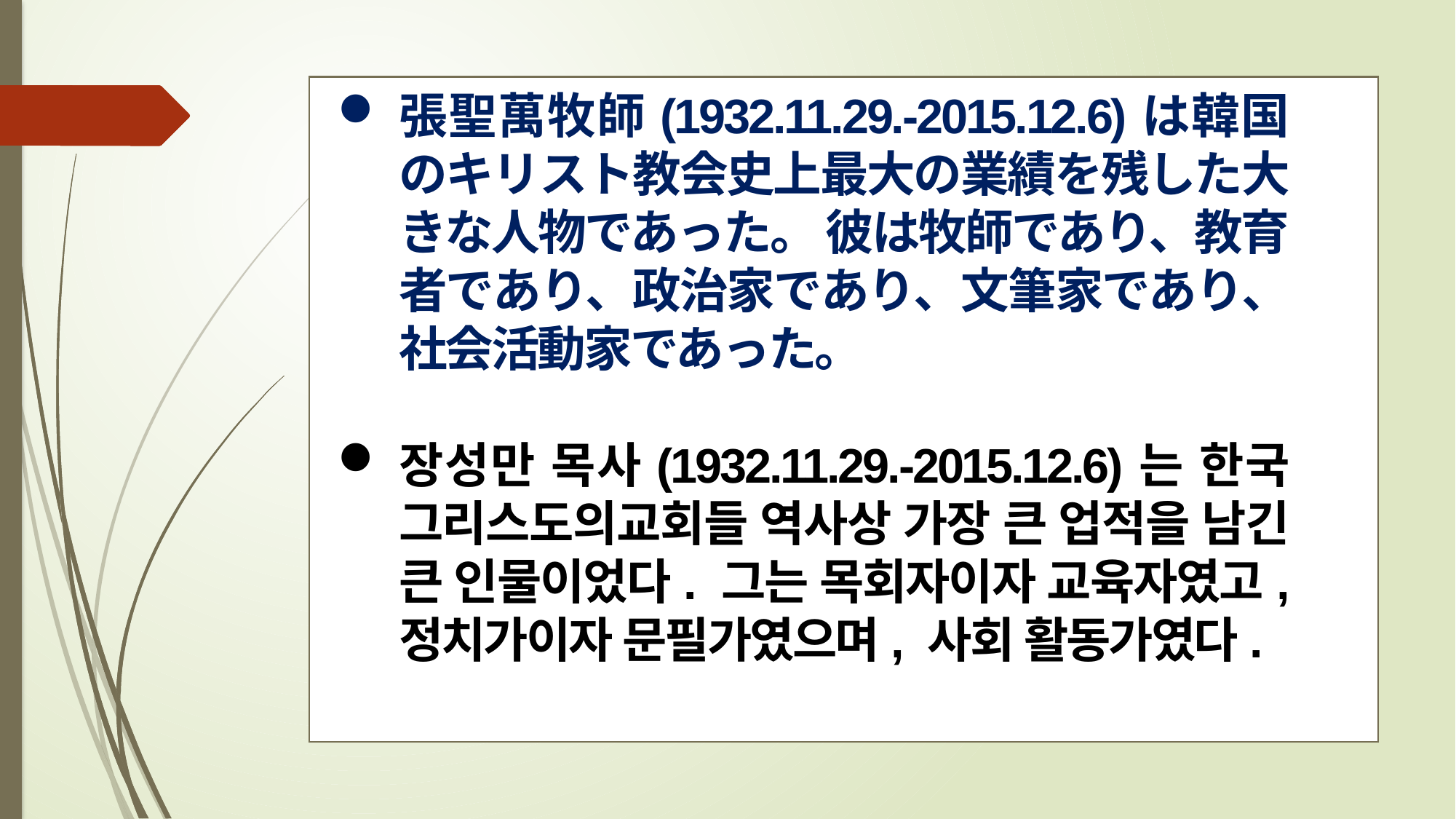

張聖萬牧師(1932.11.29.-2015.12.6)は韓国のキリスト教会史上最大の業績を残した大きな人物であった。 彼は牧師であり、教育者であり、政治家であり、文筆家であり、社会活動家であった。

장성만 목사(1932.11.29.-2015.12.6)는 한국 그리스도의교회들 역사상 가장 큰 업적을 남긴 큰 인물이었다. 그는 목회자이자 교육자였고, 정치가이자 문필가였으며, 사회 활동가였다.